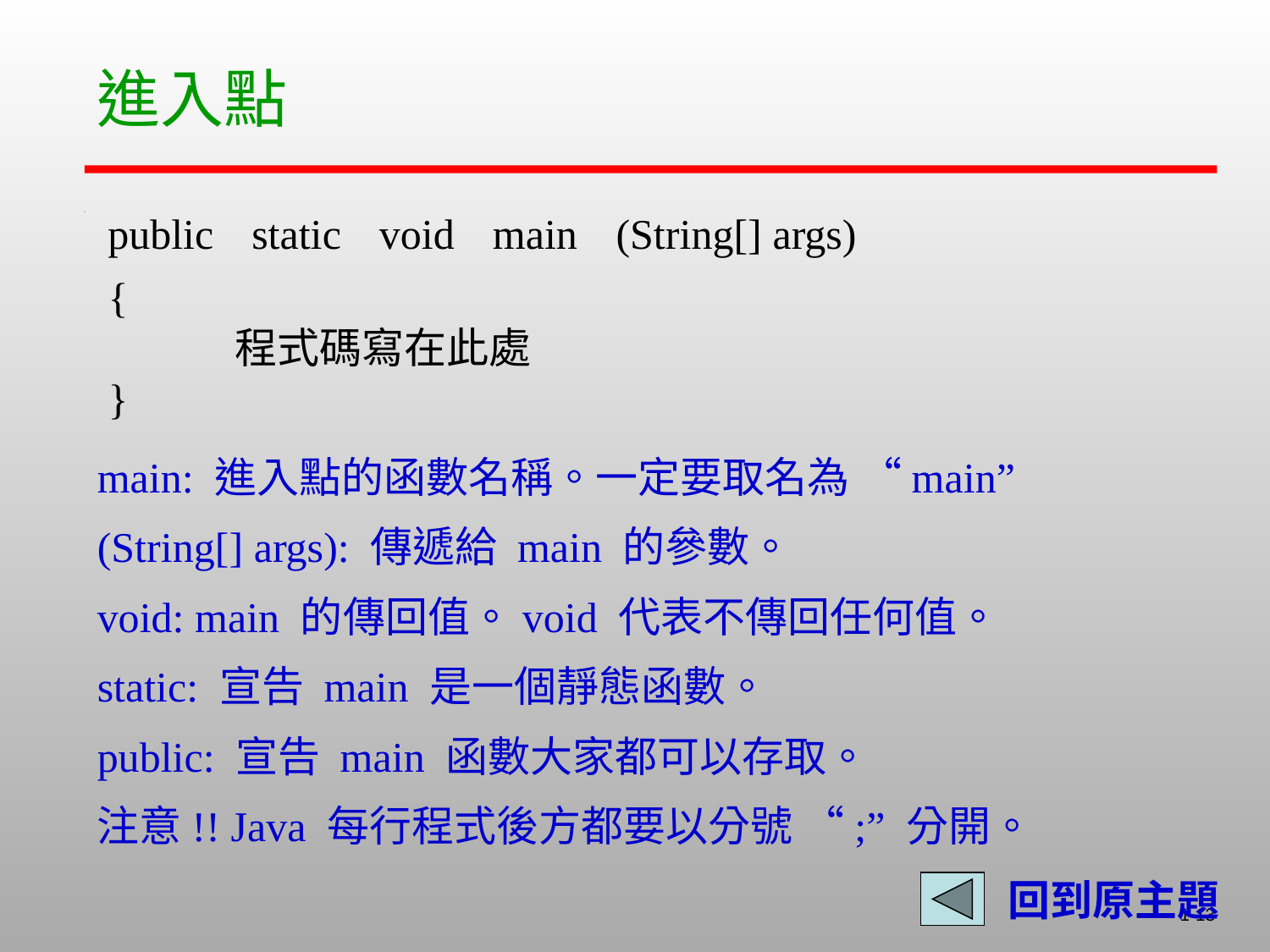

# 進入點
public
static
void
main
(String[] args)
{
	程式碼寫在此處
}
main: 進入點的函數名稱。一定要取名為 “main”
(String[] args): 傳遞給 main 的參數。
void: main 的傳回值。void 代表不傳回任何值。
static: 宣告 main 是一個靜態函數。
public: 宣告 main 函數大家都可以存取。
注意!! Java 每行程式後方都要以分號 “;” 分開。
1-13
回到原主題